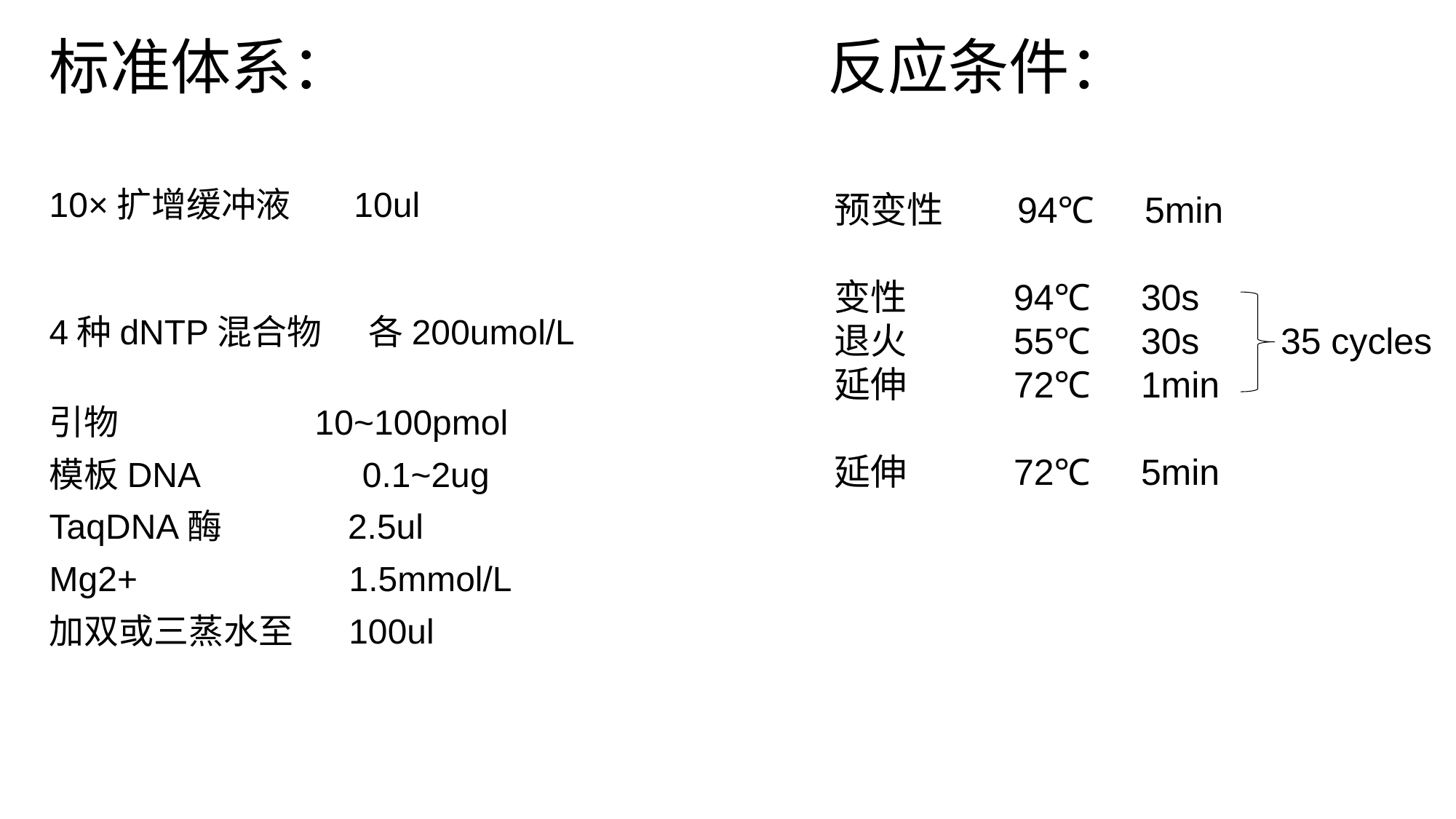

# 标准体系：                                   反应条件：
10×扩增缓冲液       10ul
4种dNTP混合物      各200umol/L
引物                        10~100pmol
模板DNA                 0.1~2ug
TaqDNA酶               2.5ul
Mg2+                      1.5mmol/L
加双或三蒸水至      100ul
    预变性        94℃     5min

    变性            94℃     30s
    退火            55℃     30s        35 cycles
    延伸            72℃     1min

    延伸            72℃     5min